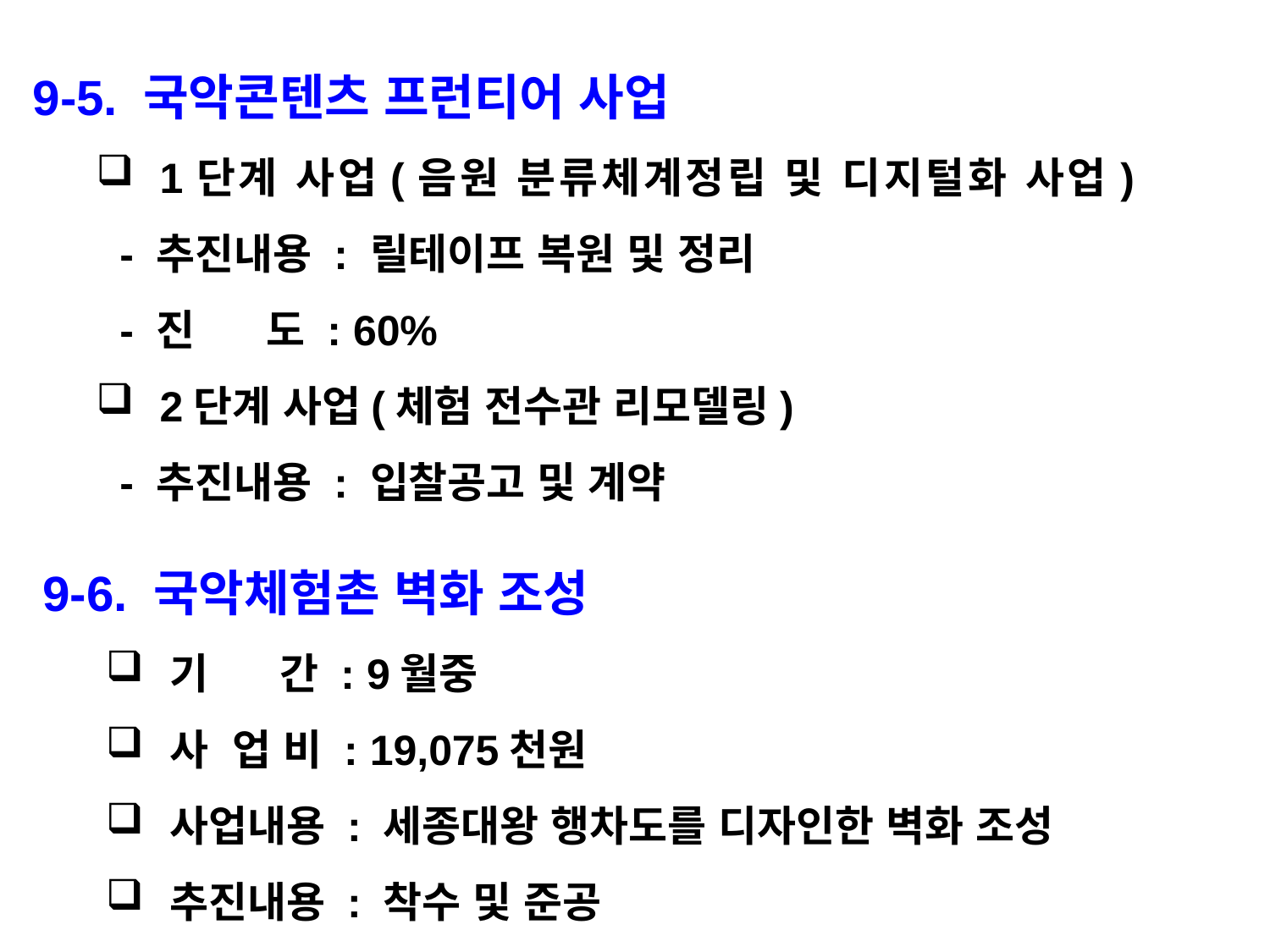

9-5. 국악콘텐츠 프런티어 사업
1단계 사업(음원 분류체계정립 및 디지털화 사업)
  - 추진내용 : 릴테이프 복원 및 정리
  - 진      도 : 60%
2단계 사업(체험 전수관 리모델링)
  - 추진내용 : 입찰공고 및 계약

9-6. 국악체험촌 벽화 조성
기      간 : 9월중
사  업 비 : 19,075천원
사업내용 : 세종대왕 행차도를 디자인한 벽화 조성
추진내용 : 착수 및 준공